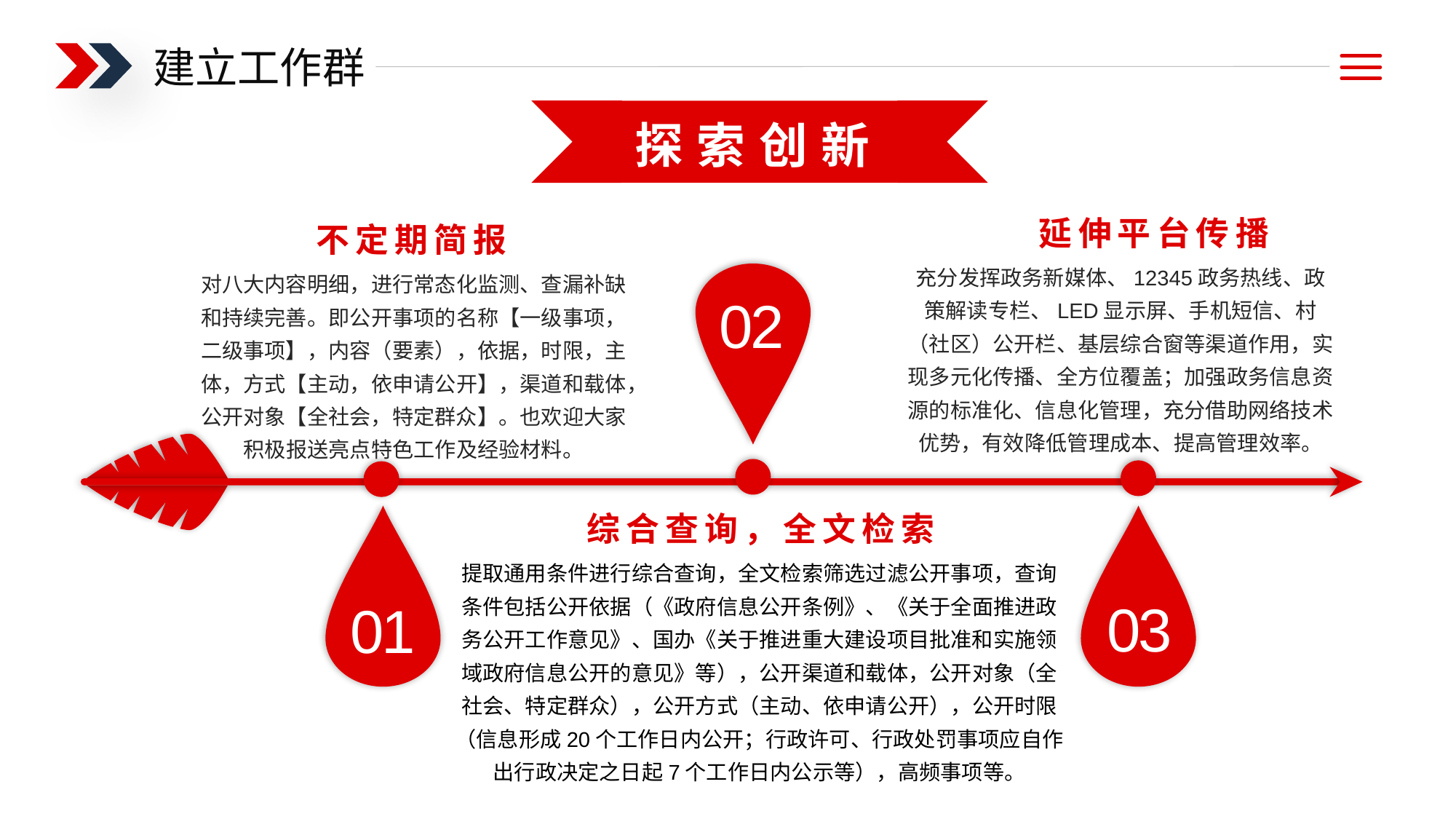

建立工作群

探索创新
线下渠道建设
延伸平台传播
充分发挥政务新媒体、12345政务热线、政策解读专栏、LED显示屏、手机短信、村（社区）公开栏、基层综合窗等渠道作用，实现多元化传播、全方位覆盖；加强政务信息资源的标准化、信息化管理，充分借助网络技术优势，有效降低管理成本、提高管理效率。
不定期简报
对八大内容明细，进行常态化监测、查漏补缺和持续完善。即公开事项的名称【一级事项，二级事项】，内容（要素），依据，时限，主体，方式【主动，依申请公开】，渠道和载体，公开对象【全社会，特定群众】。也欢迎大家积极报送亮点特色工作及经验材料。

02

03

01
综合查询，全文检索
提取通用条件进行综合查询，全文检索筛选过滤公开事项，查询条件包括公开依据（《政府信息公开条例》、《关于全面推进政务公开工作意见》、国办《关于推进重大建设项目批准和实施领域政府信息公开的意见》等），公开渠道和载体，公开对象（全社会、特定群众），公开方式（主动、依申请公开），公开时限（信息形成20个工作日内公开；行政许可、行政处罚事项应自作出行政决定之日起7个工作日内公示等），高频事项等。